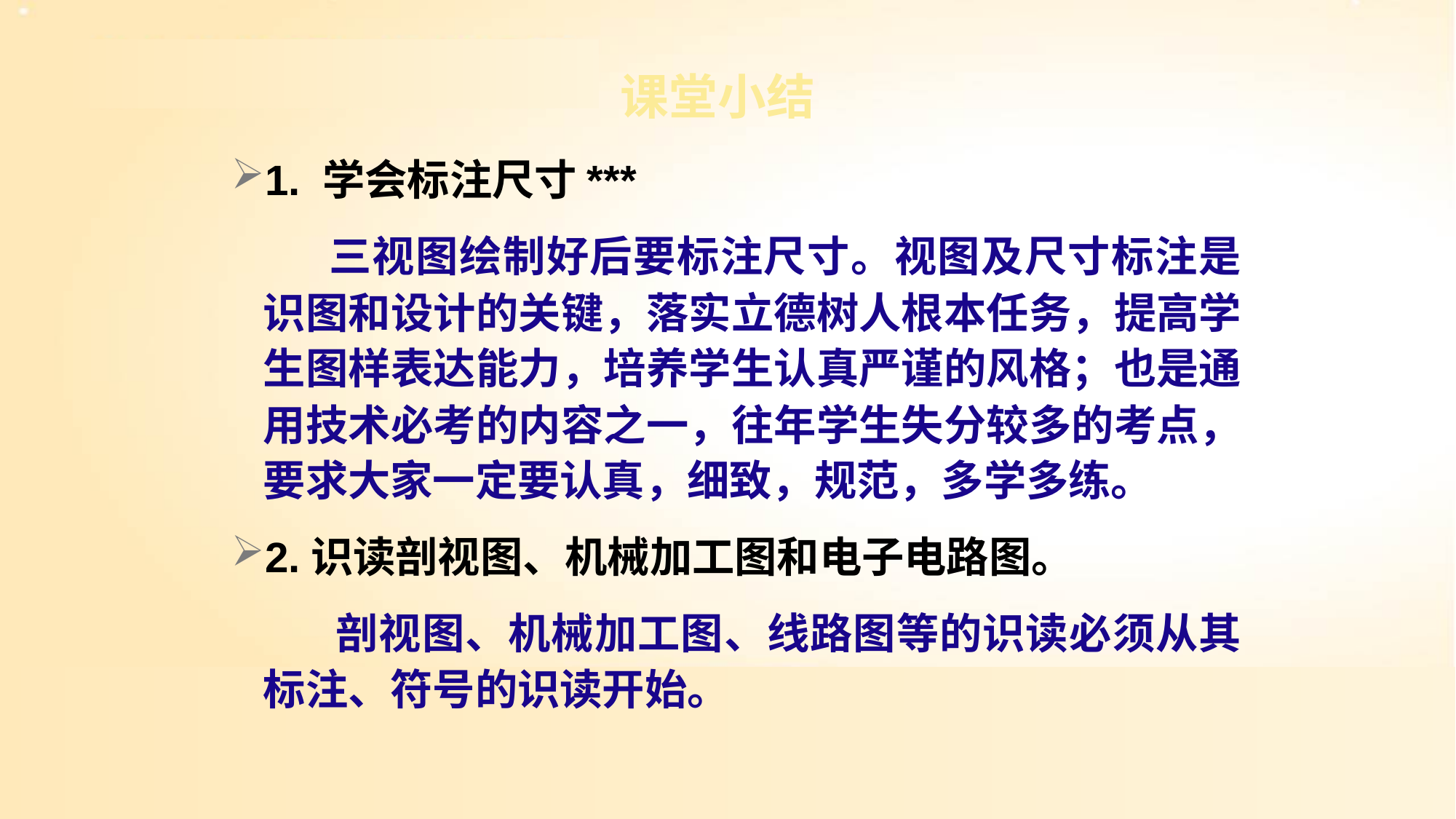

课堂小结
1. 学会标注尺寸***
        三视图绘制好后要标注尺寸。视图及尺寸标注是识图和设计的关键，落实立德树人根本任务，提高学生图样表达能力，培养学生认真严谨的风格；也是通用技术必考的内容之一，往年学生失分较多的考点，要求大家一定要认真，细致，规范，多学多练。
2.识读剖视图、机械加工图和电子电路图。
         剖视图、机械加工图、线路图等的识读必须从其标注、符号的识读开始。